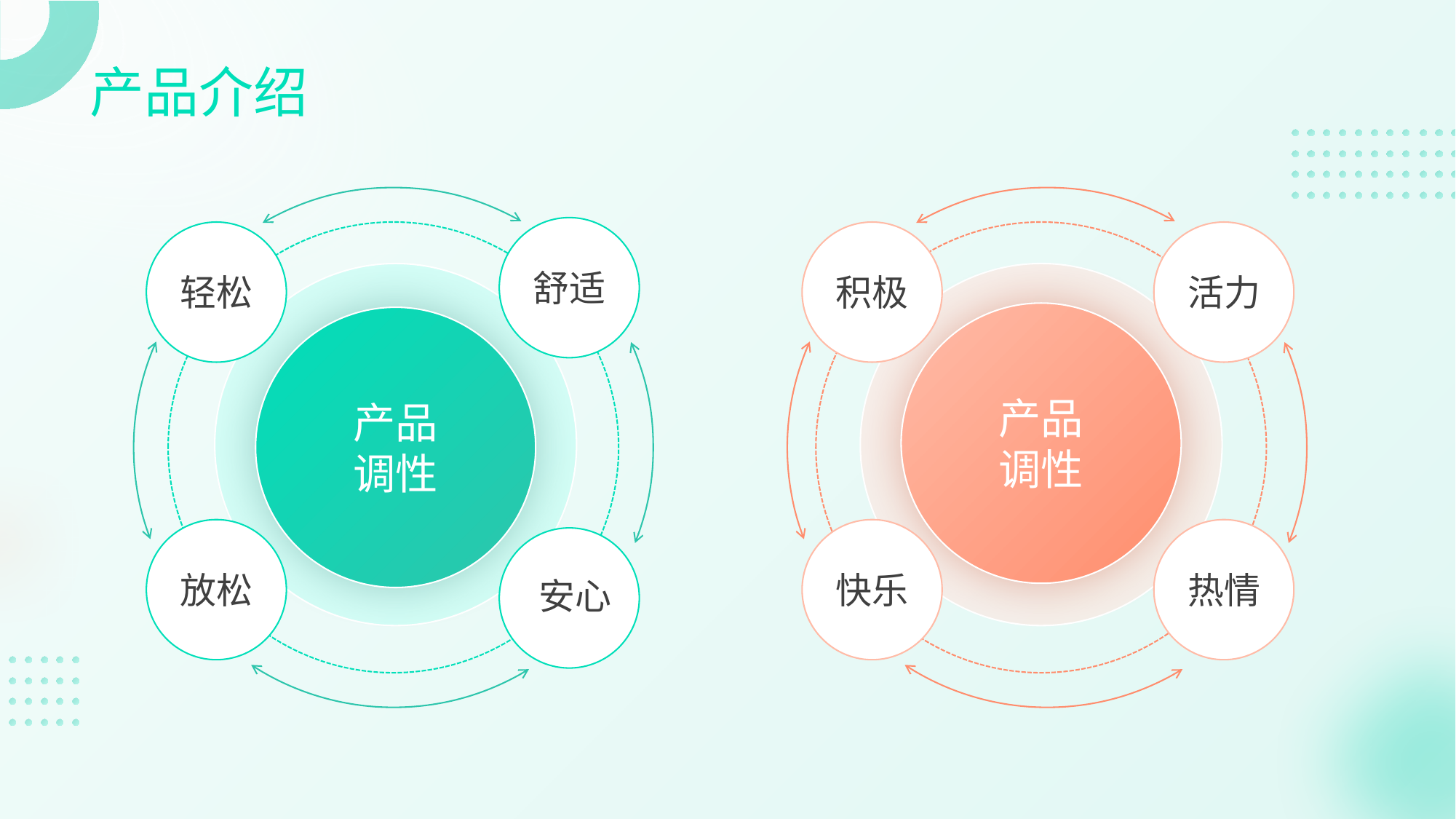

# 产品介绍

舒适

轻松
积极
活力

产品
调性
产品
调性

放松
快乐
热情
安心